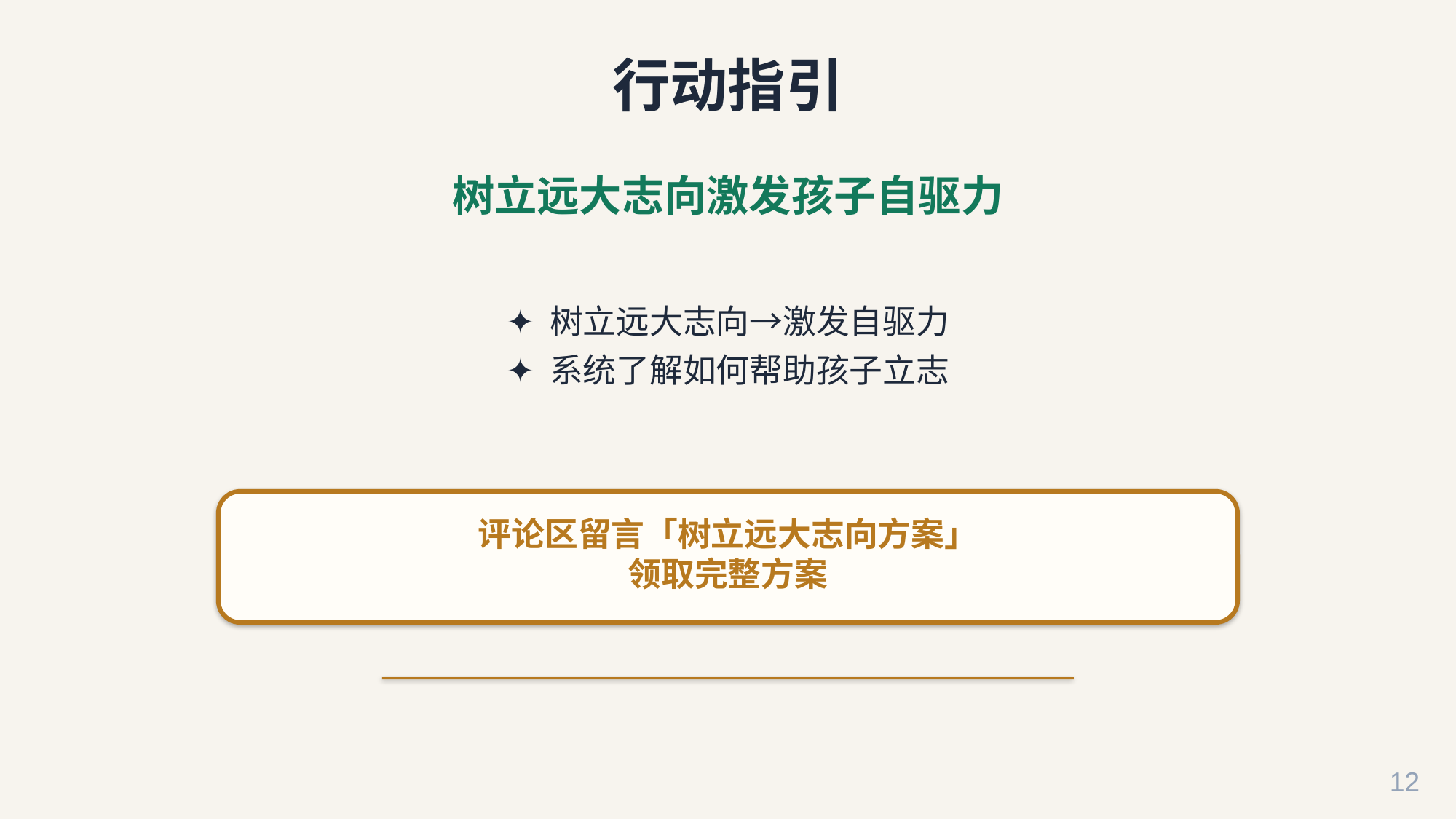

行动指引
树立远大志向激发孩子自驱力
✦ 树立远大志向→激发自驱力
✦ 系统了解如何帮助孩子立志

评论区留言「树立远大志向方案」
领取完整方案

12